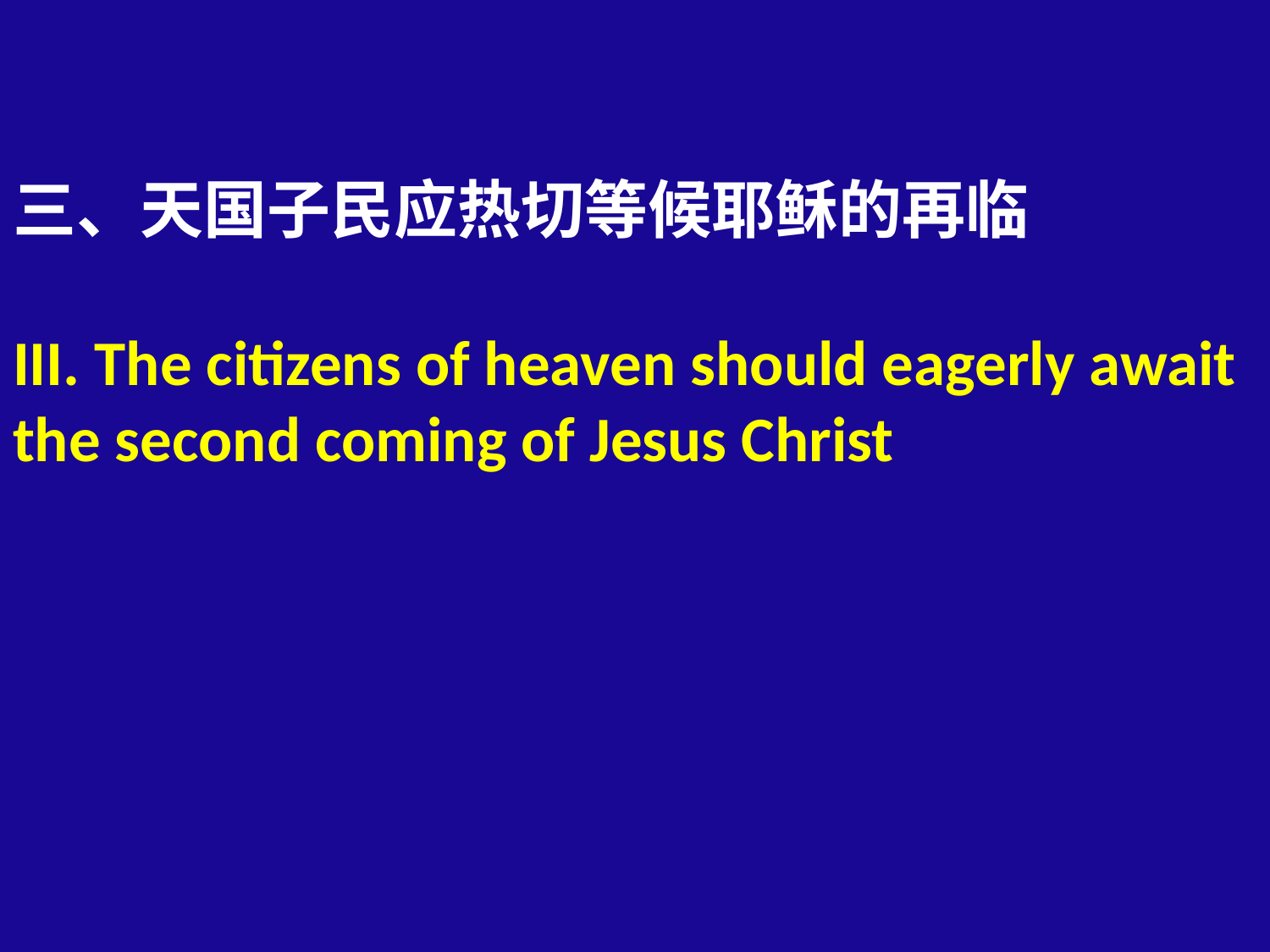

# 三、天国子民应热切等候耶稣的再临 III. The citizens of heaven should eagerly await the second coming of Jesus Christ